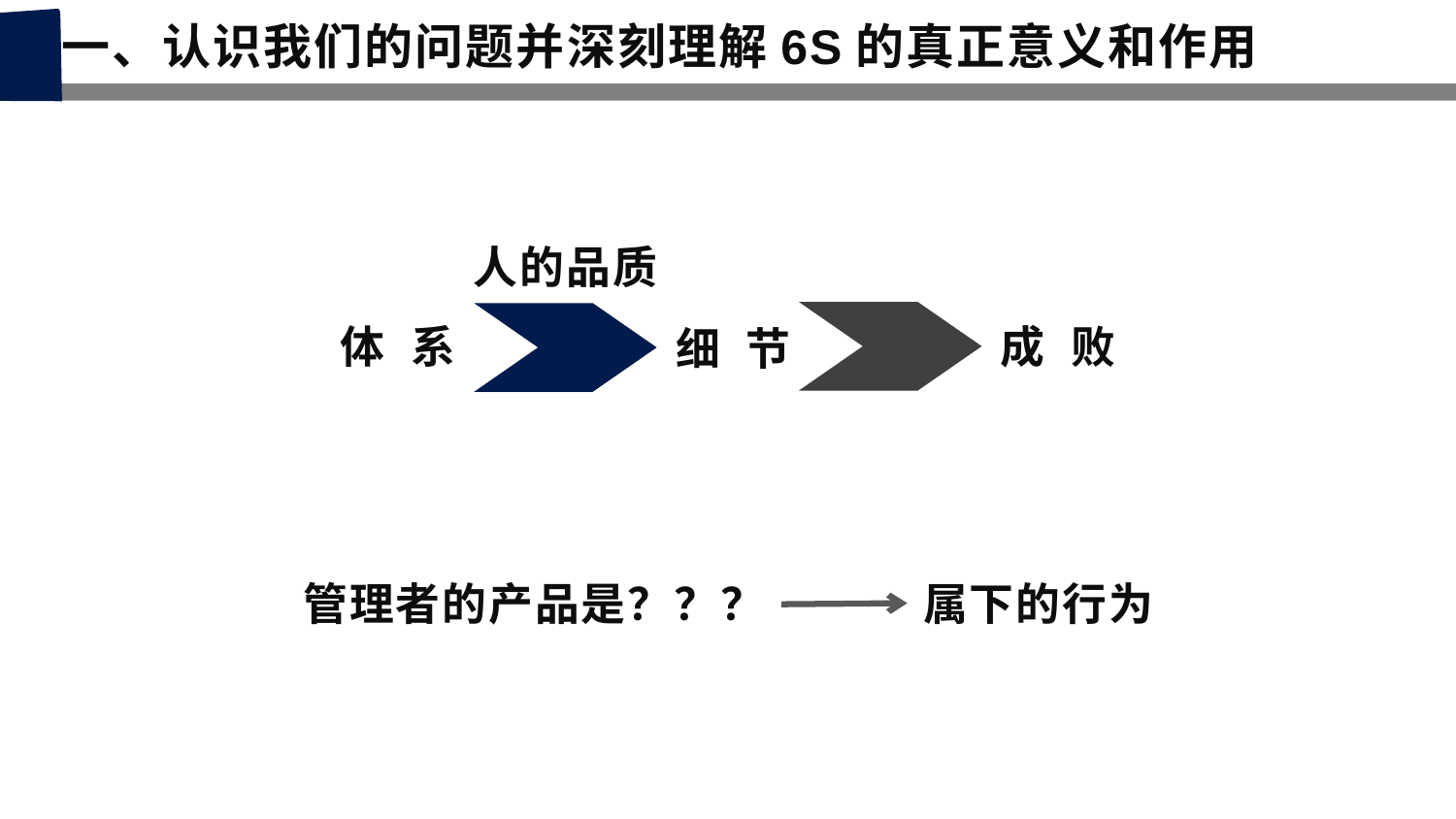

一、认识我们的问题并深刻理解6S的真正意义和作用

人的品质
体  系
成  败
细  节
管理者的产品是？？？
属下的行为